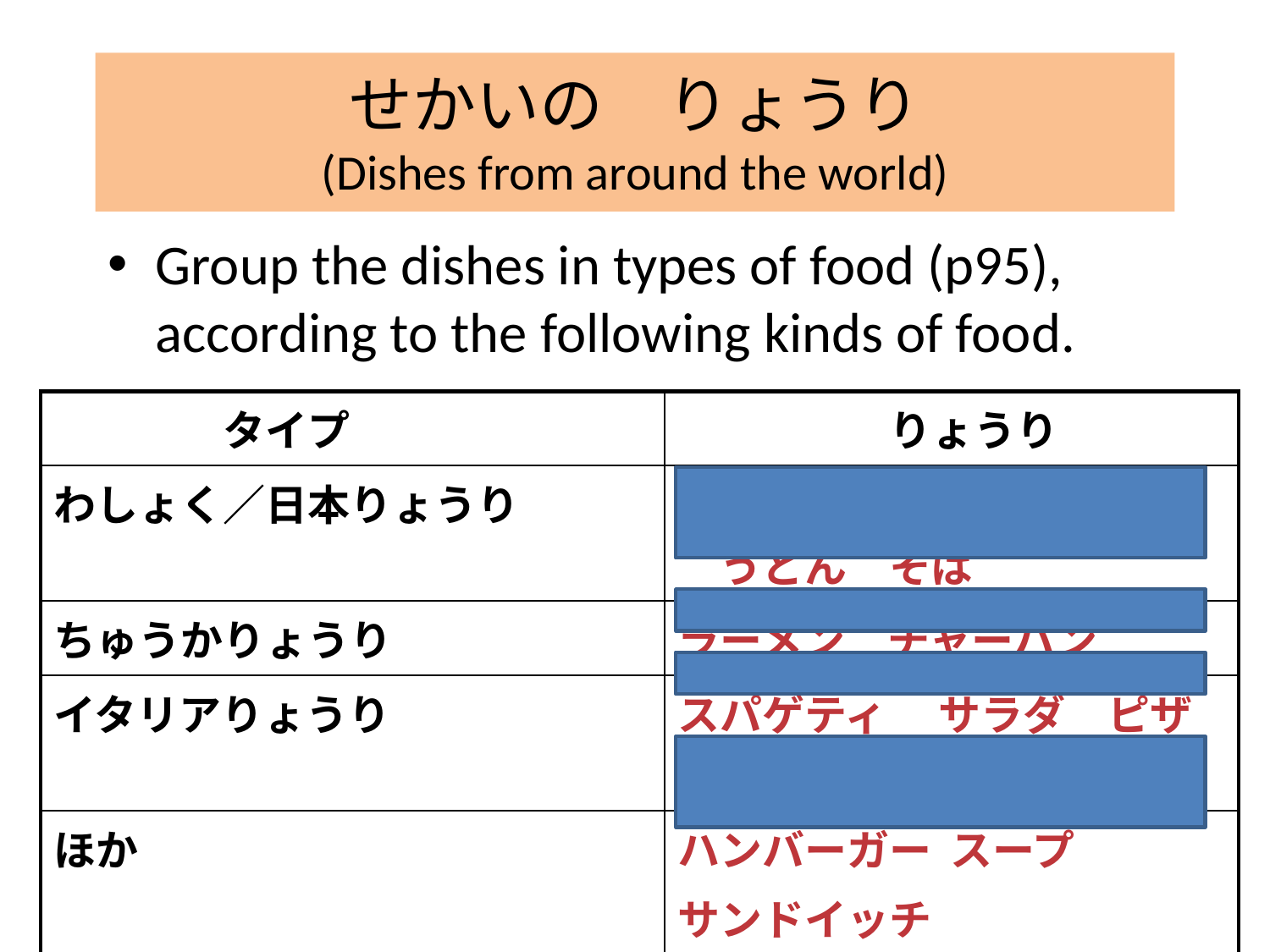

# せかいの　りょうり (Dishes from around the world)
Group the dishes in types of food (p95), according to the following kinds of food.
| タイプ | りょうり |
| --- | --- |
| わしょく／日本りょうり | おすし　さしみ　てんぷら　うどん　そば |
| ちゅうかりょうり | ラーメン　チャーハン |
| イタリアりょうり | スパゲティ 　サラダ　ピザ |
| ほか | ハンバーガー スープ　 サンドイッチ |